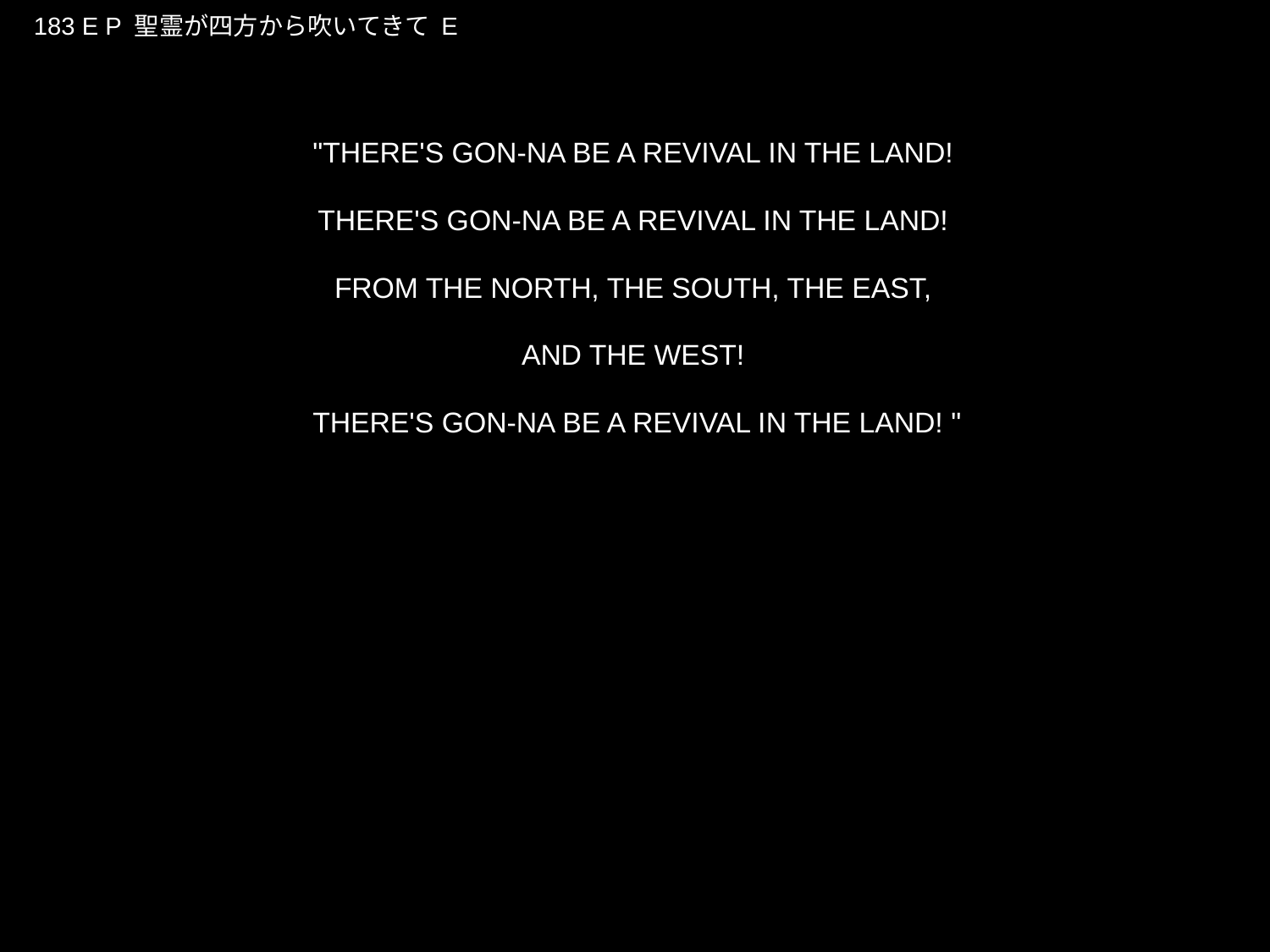

せいれいがしほうからふいてきて
★P
183 E P 聖霊が四方から吹いてきて E
★５
"THERE'S GON-NA BE A REVIVAL IN THE LAND!
THERE'S GON-NA BE A REVIVAL IN THE LAND!
FROM THE NORTH, THE SOUTH, THE EAST,
AND THE WEST!
THERE'S GON-NA BE A REVIVAL IN THE LAND! "